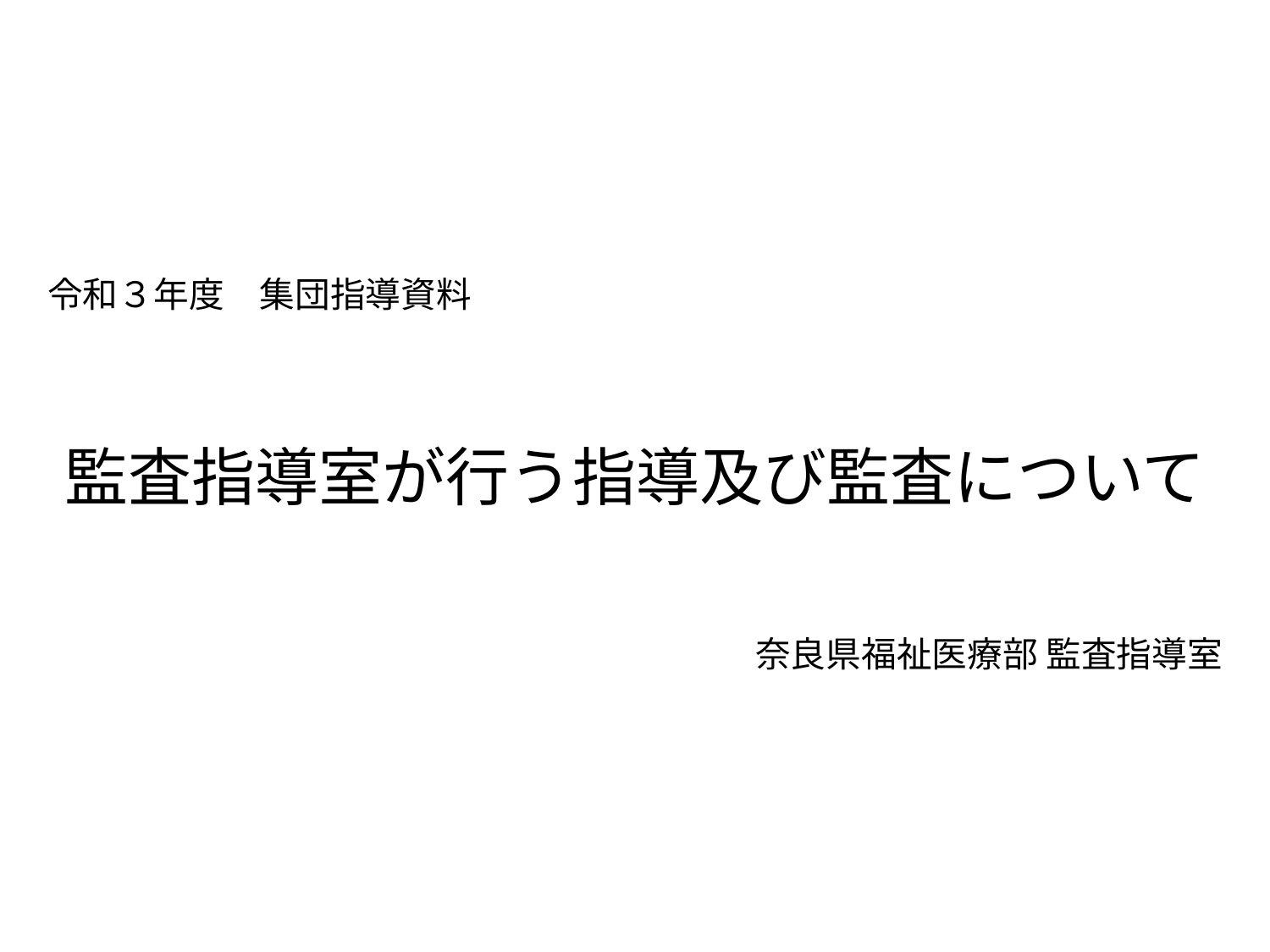

令和３年度　集団指導資料
監査指導室が行う指導及び監査について
奈良県福祉医療部 監査指導室